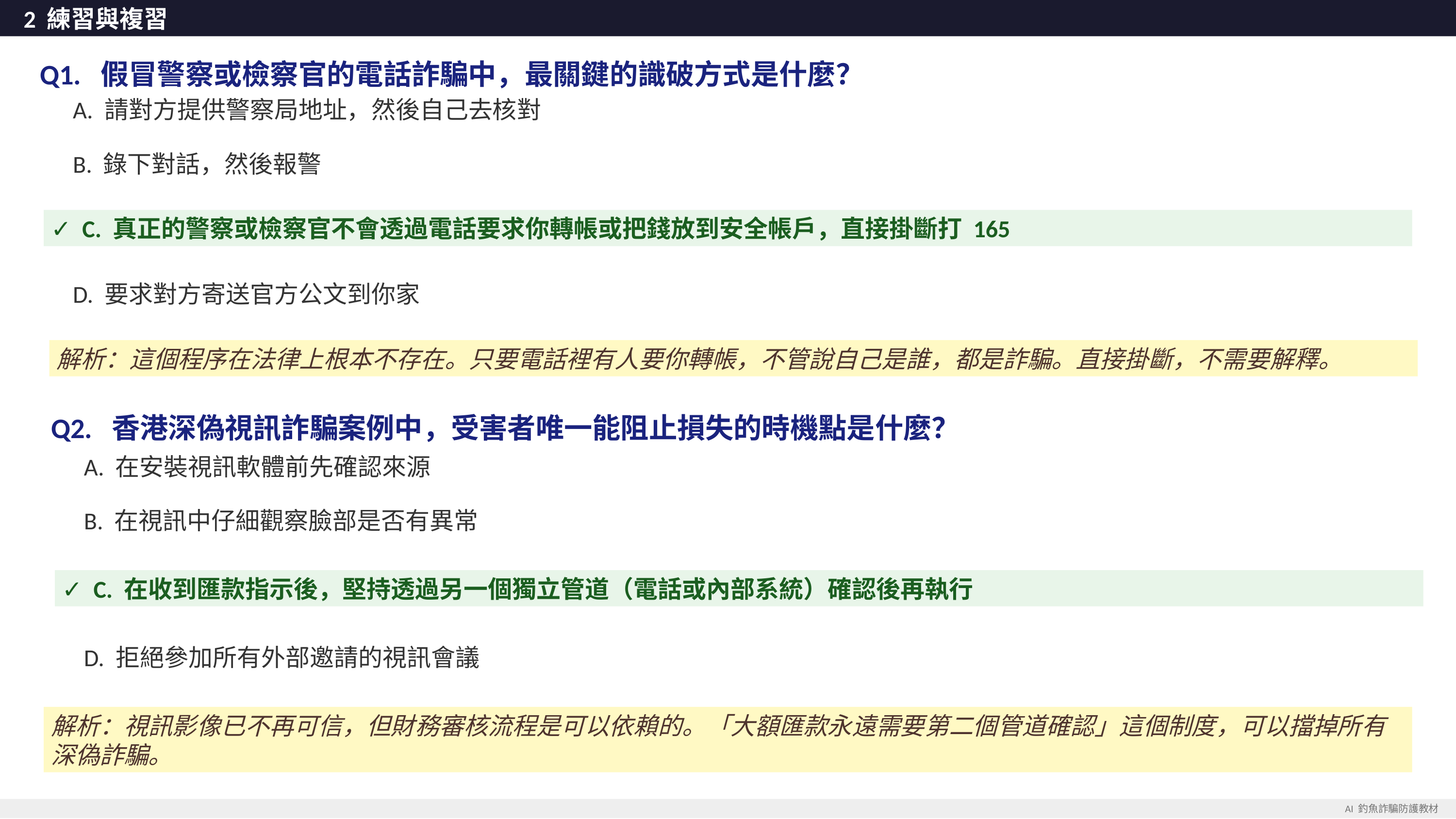

2 練習與複習
Q1.  假冒警察或檢察官的電話詐騙中，最關鍵的識破方式是什麼？
    A. 請對方提供警察局地址，然後自己去核對
    B. 錄下對話，然後報警
✓  C. 真正的警察或檢察官不會透過電話要求你轉帳或把錢放到安全帳戶，直接掛斷打 165
    D. 要求對方寄送官方公文到你家
解析：這個程序在法律上根本不存在。只要電話裡有人要你轉帳，不管說自己是誰，都是詐騙。直接掛斷，不需要解釋。
Q2.  香港深偽視訊詐騙案例中，受害者唯一能阻止損失的時機點是什麼？
    A. 在安裝視訊軟體前先確認來源
    B. 在視訊中仔細觀察臉部是否有異常
✓  C. 在收到匯款指示後，堅持透過另一個獨立管道（電話或內部系統）確認後再執行
    D. 拒絕參加所有外部邀請的視訊會議
解析：視訊影像已不再可信，但財務審核流程是可以依賴的。「大額匯款永遠需要第二個管道確認」這個制度，可以擋掉所有深偽詐騙。
AI 釣魚詐騙防護教材